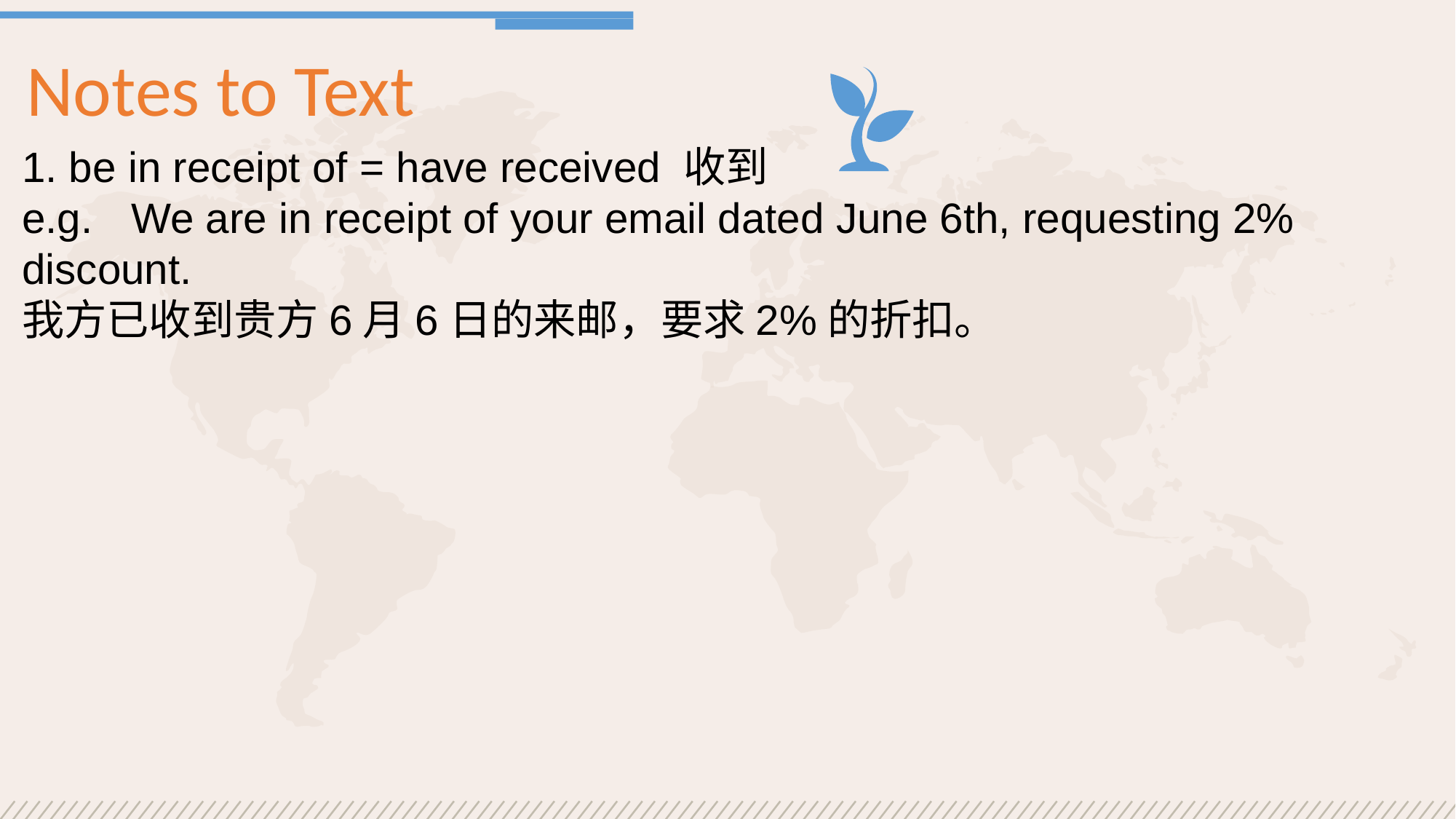

Notes to Text

1. be in receipt of = have received 收到
e.g.	We are in receipt of your email dated June 6th, requesting 2% discount.
我方已收到贵方6月6日的来邮，要求2%的折扣。